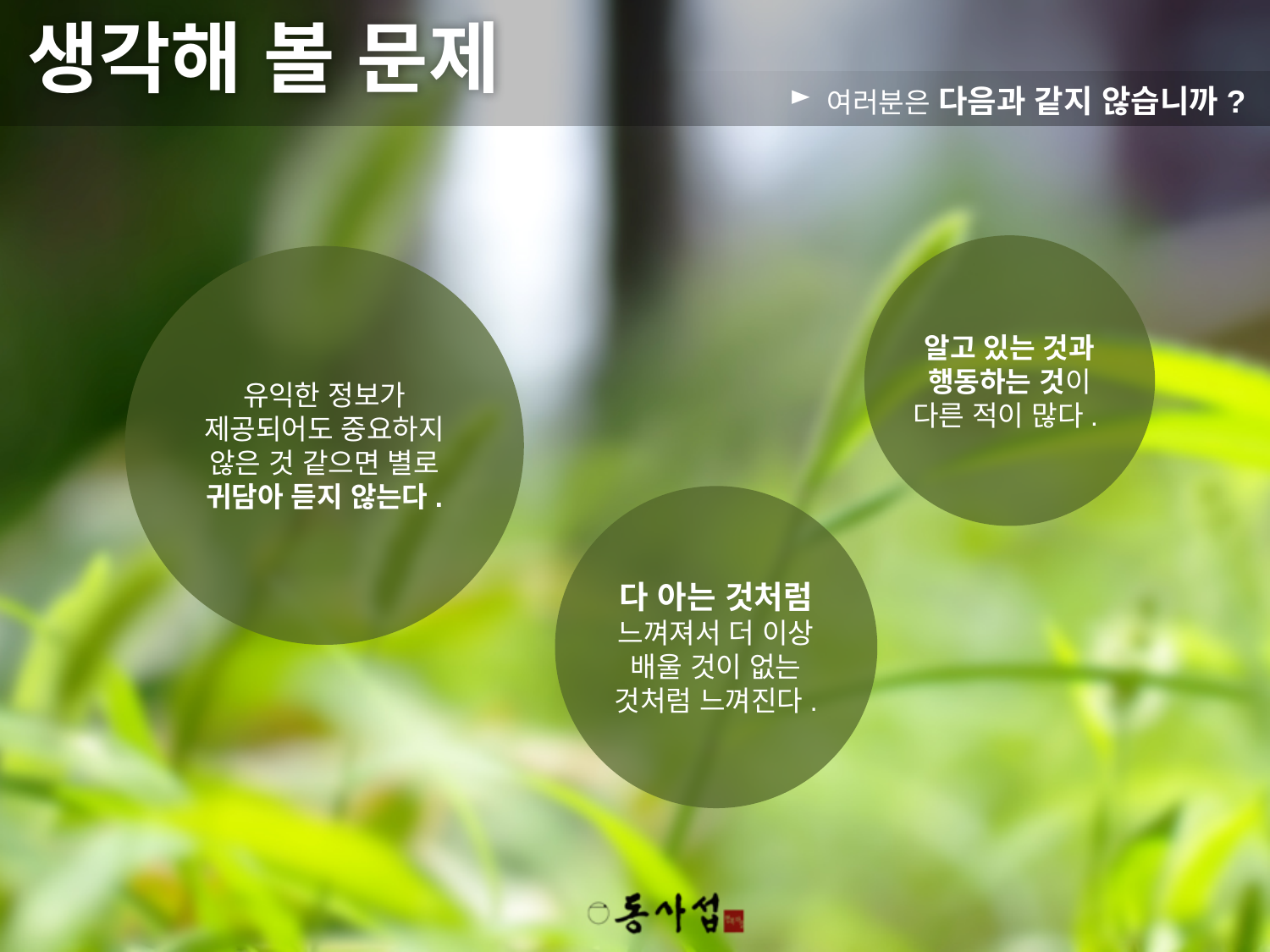

생각해 볼 문제

 여러분은 다음과 같지 않습니까?

알고 있는 것과 행동하는 것이 다른 적이 많다.
유익한 정보가 제공되어도 중요하지 않은 것 같으면 별로 귀담아 듣지 않는다.
다 아는 것처럼 느껴져서 더 이상 배울 것이 없는 것처럼 느껴진다.